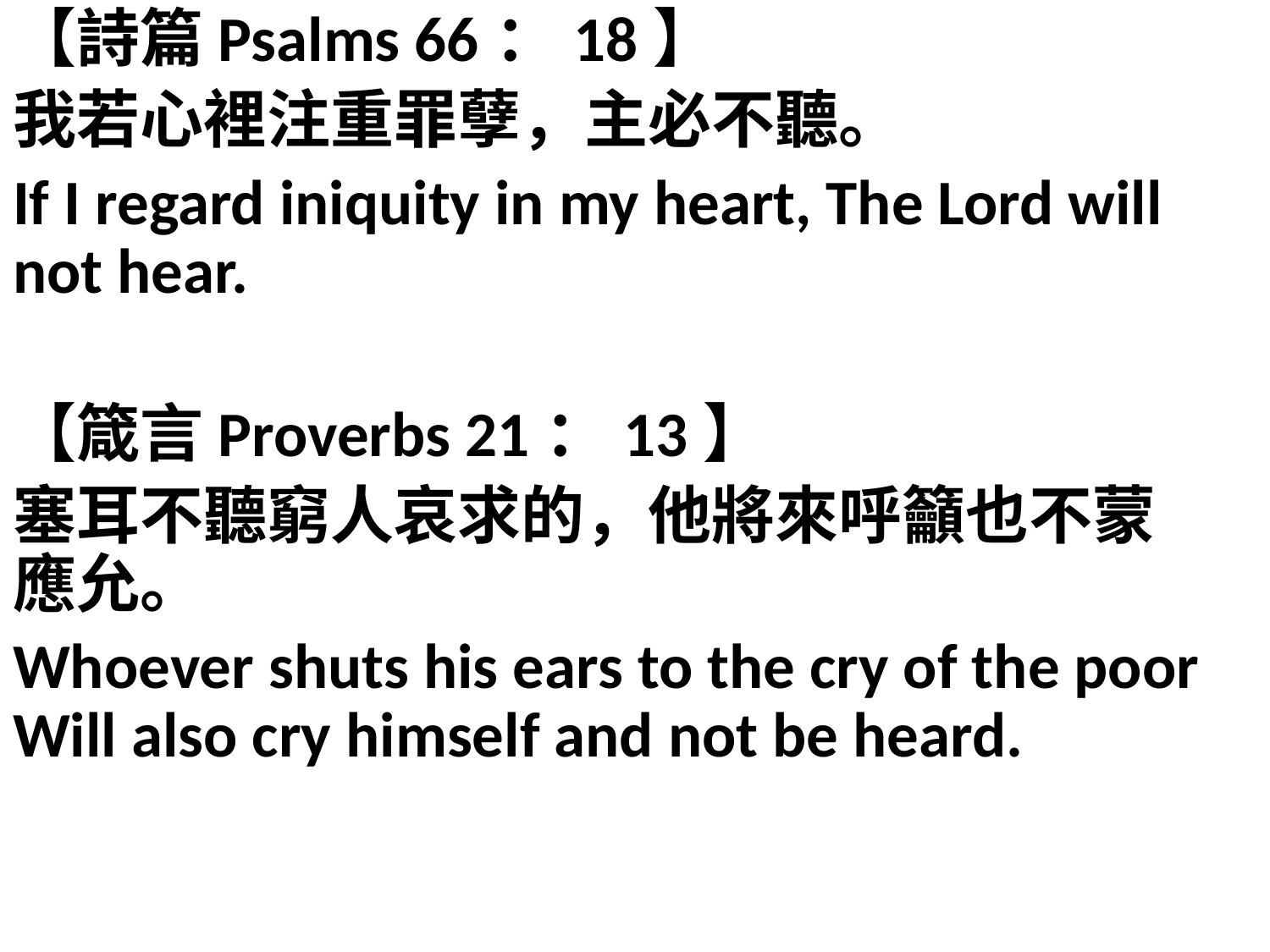

【詩篇Psalms 66：18】
我若心裡注重罪孽，主必不聽。
If I regard iniquity in my heart, The Lord will not hear.

【箴言Proverbs 21：13】
塞耳不聽窮人哀求的，他將來呼籲也不蒙應允。
Whoever shuts his ears to the cry of the poor Will also cry himself and not be heard.